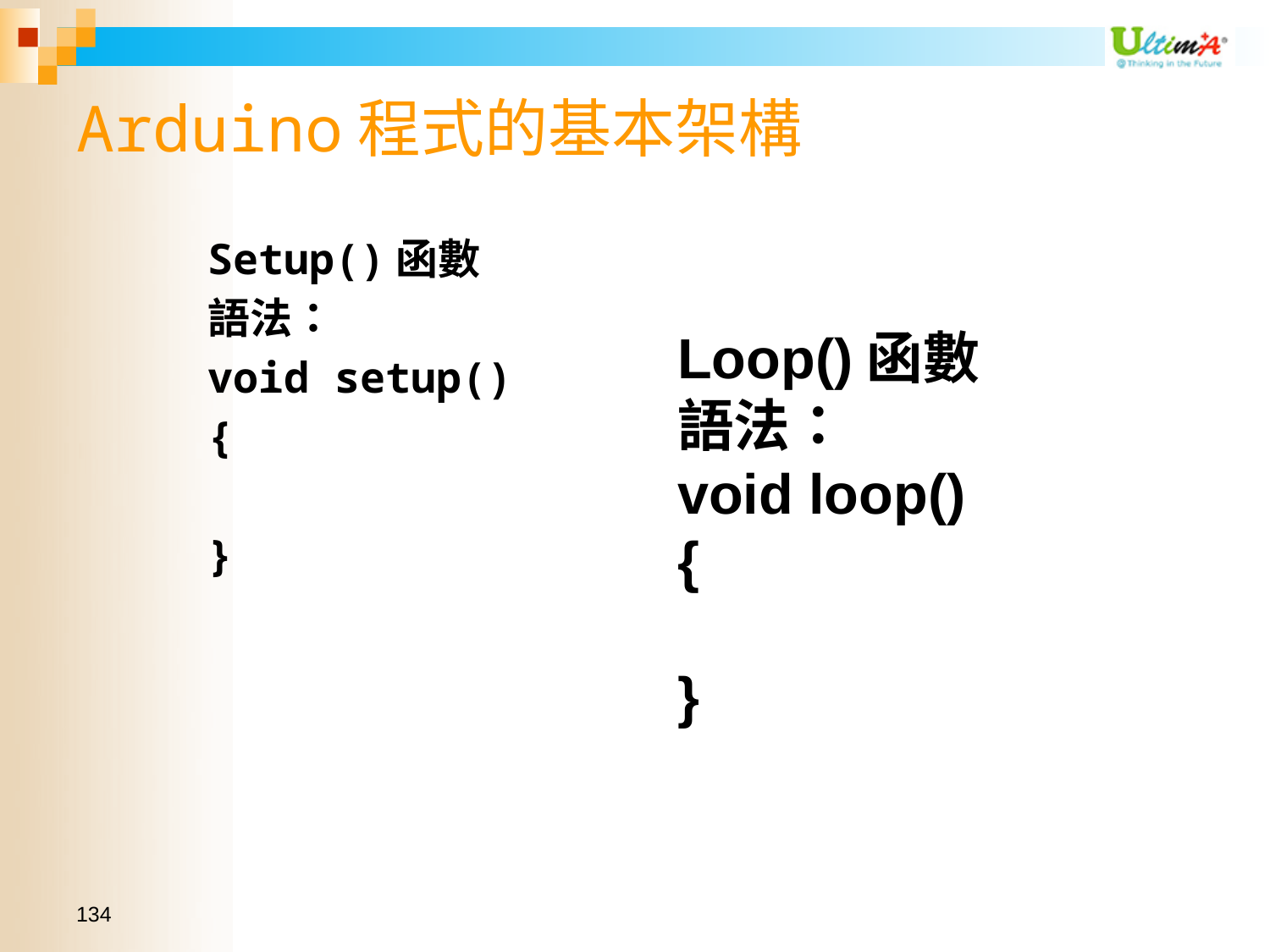

# Arduino程式的基本架構
Setup()函數
語法：
void setup()
{

}

Loop()函數
語法：
void loop()
{

}

134